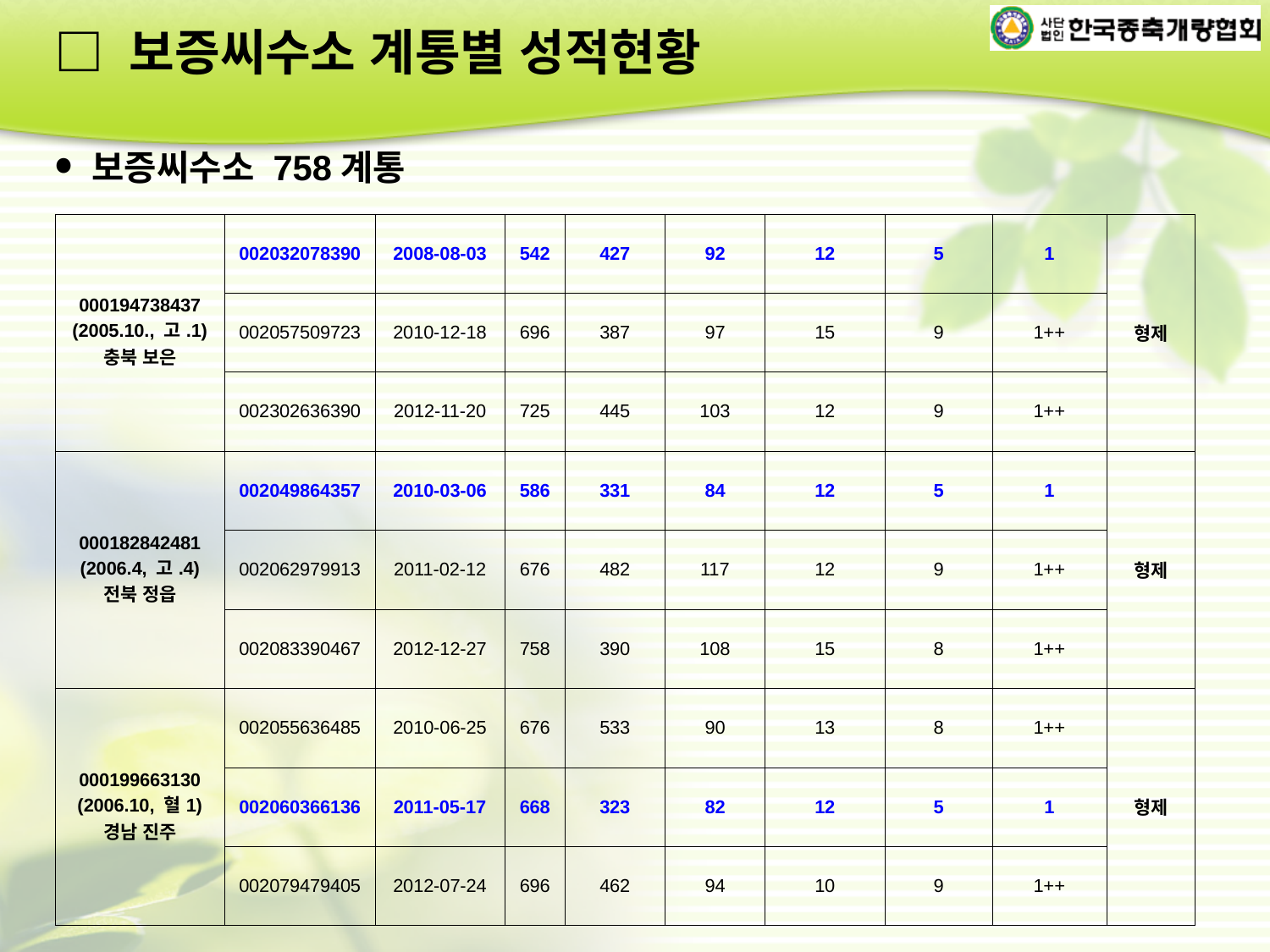

□ 보증씨수소 계통별 성적현황
 • 보증씨수소 758계통
| 000194738437 (2005.10., 고.1) 충북 보은 | 002032078390 | 2008-08-03 | 542 | 427 | 92 | 12 | 5 | 1 | 형제 |
| --- | --- | --- | --- | --- | --- | --- | --- | --- | --- |
|  | 002057509723 | 2010-12-18 | 696 | 387 | 97 | 15 | 9 | 1++ |  |
|  | 002302636390 | 2012-11-20 | 725 | 445 | 103 | 12 | 9 | 1++ |  |
| 000182842481 (2006.4, 고.4) 전북 정읍 | 002049864357 | 2010-03-06 | 586 | 331 | 84 | 12 | 5 | 1 | 형제 |
|  | 002062979913 | 2011-02-12 | 676 | 482 | 117 | 12 | 9 | 1++ |  |
|  | 002083390467 | 2012-12-27 | 758 | 390 | 108 | 15 | 8 | 1++ |  |
| 000199663130 (2006.10, 혈1) 경남 진주 | 002055636485 | 2010-06-25 | 676 | 533 | 90 | 13 | 8 | 1++ | 형제 |
|  | 002060366136 | 2011-05-17 | 668 | 323 | 82 | 12 | 5 | 1 |  |
|  | 002079479405 | 2012-07-24 | 696 | 462 | 94 | 10 | 9 | 1++ |  |